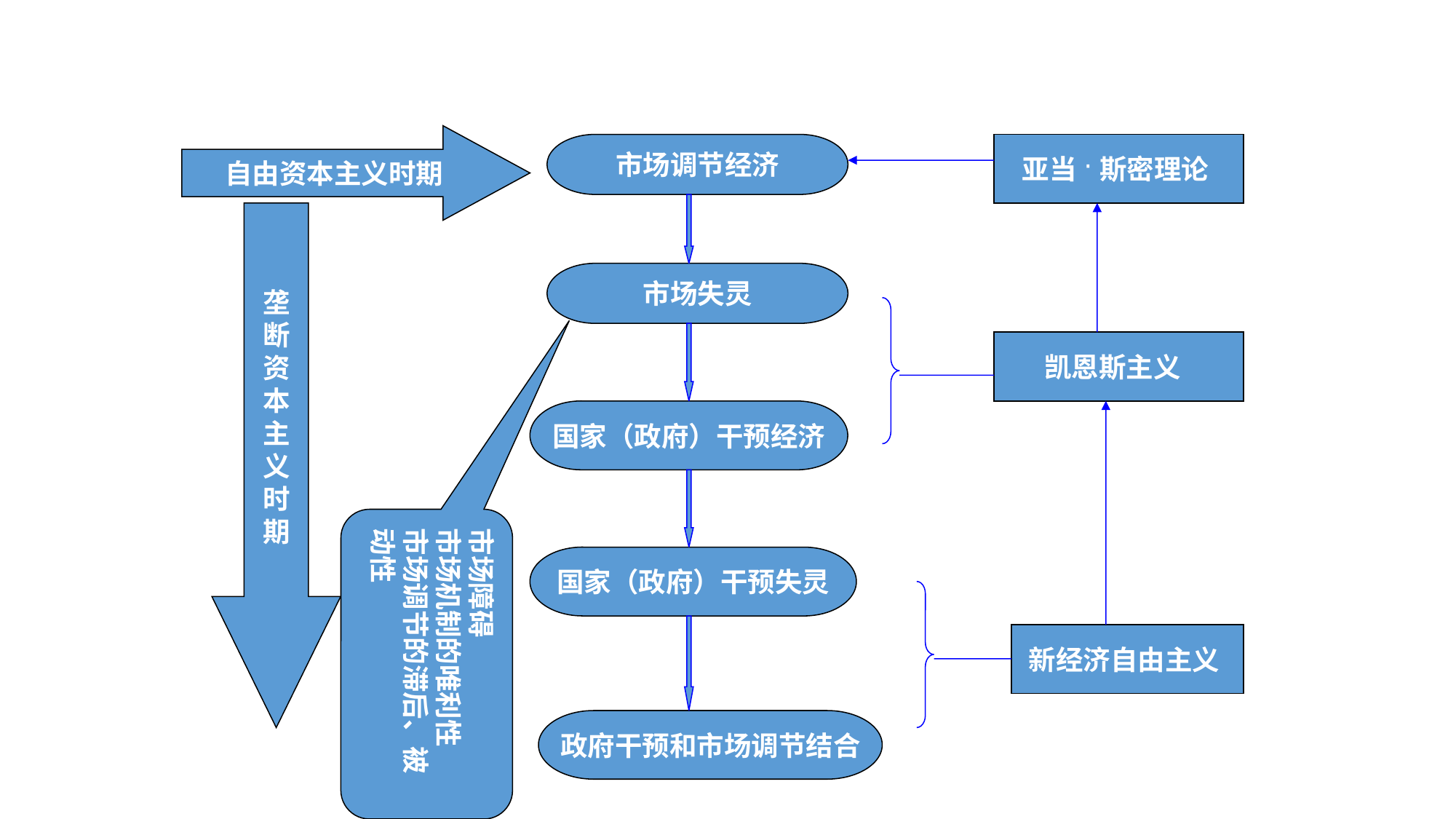

自由资本主义时期
市场调节经济
亚当·斯密理论

垄
断
资
本
主
义
时
期

 革命
市场失灵

凯恩斯主义

国家（政府）干预经济

 再革命
国家（政府）干预失灵
市场障碍
市场机制的唯利性
市场调节的滞后、被动性

新经济自由主义

政府干预和市场调节结合